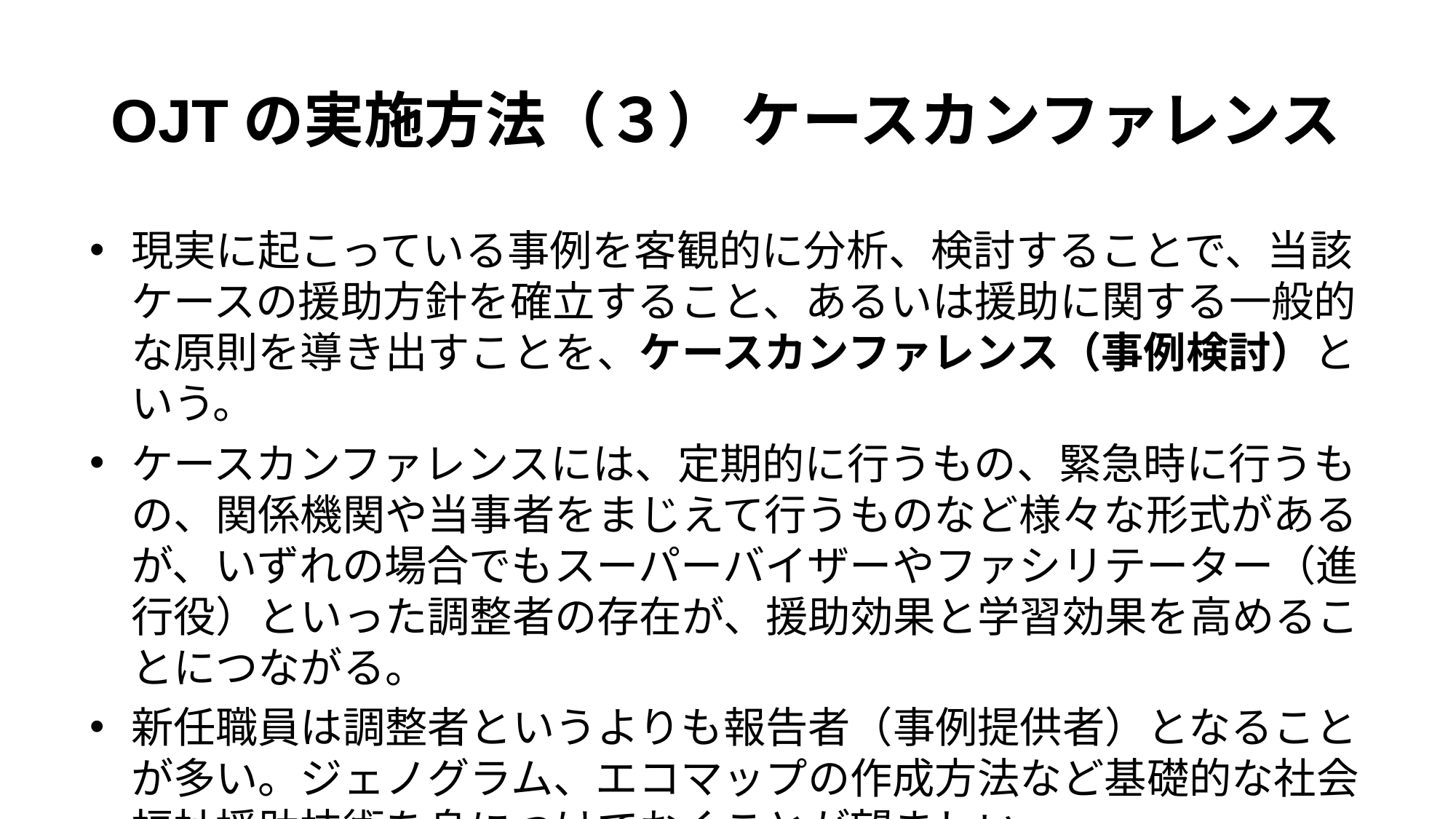

# OJTの実施方法（３） ケースカンファレンス
現実に起こっている事例を客観的に分析、検討することで、当該ケースの援助方針を確立すること、あるいは援助に関する一般的な原則を導き出すことを、ケースカンファレンス（事例検討）という。
ケースカンファレンスには、定期的に行うもの、緊急時に行うもの、関係機関や当事者をまじえて行うものなど様々な形式があるが、いずれの場合でもスーパーバイザーやファシリテーター（進行役）といった調整者の存在が、援助効果と学習効果を高めることにつながる。
新任職員は調整者というよりも報告者（事例提供者）となることが多い。ジェノグラム、エコマップの作成方法など基礎的な社会福祉援助技術を身につけておくことが望ましい。